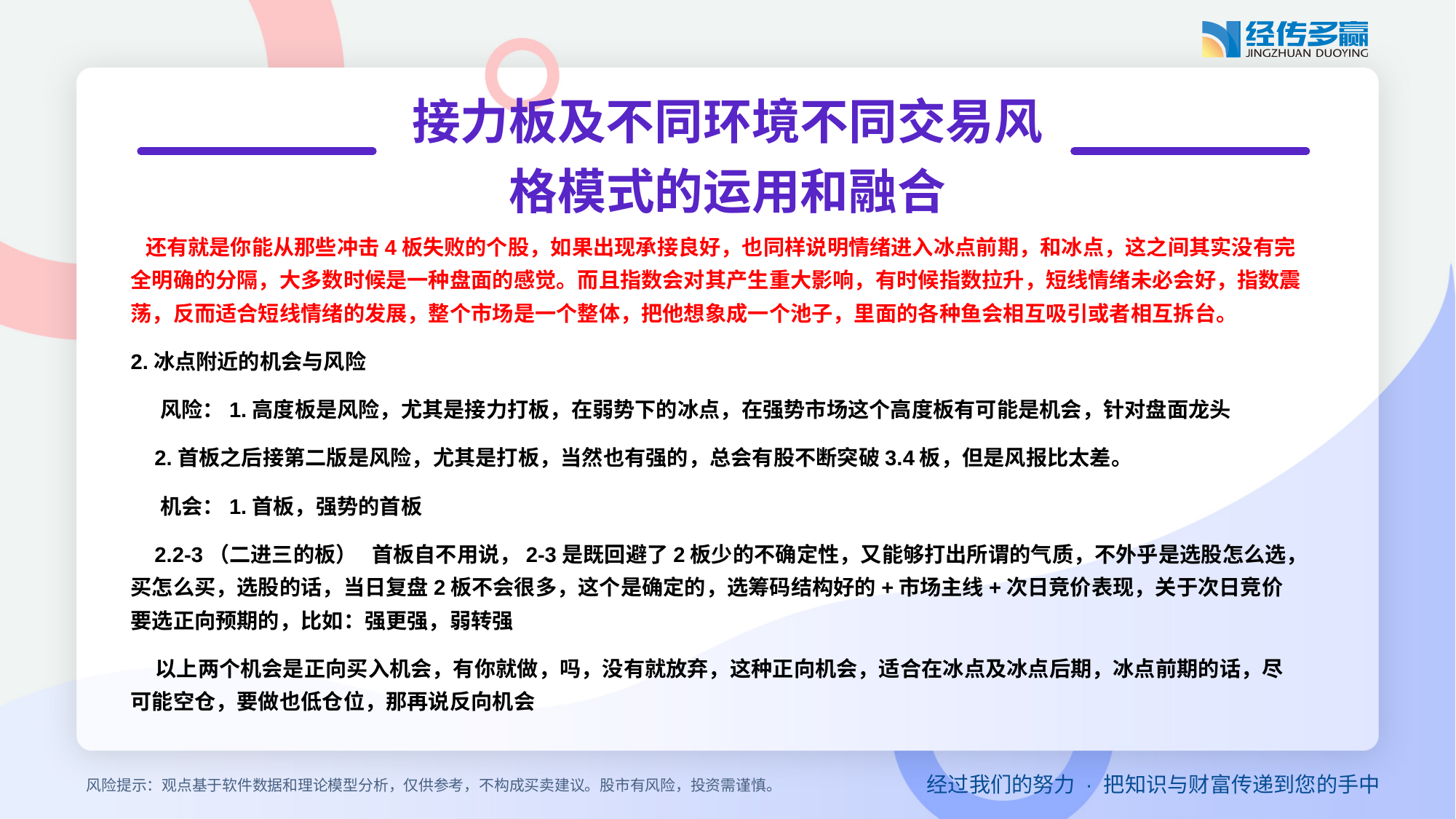

接力板及不同环境不同交易风格模式的运用和融合
  还有就是你能从那些冲击4板失败的个股，如果出现承接良好，也同样说明情绪进入冰点前期，和冰点，这之间其实没有完全明确的分隔，大多数时候是一种盘面的感觉。而且指数会对其产生重大影响，有时候指数拉升，短线情绪未必会好，指数震荡，反而适合短线情绪的发展，整个市场是一个整体，把他想象成一个池子，里面的各种鱼会相互吸引或者相互拆台。
2.冰点附近的机会与风险
     风险：1.高度板是风险，尤其是接力打板，在弱势下的冰点，在强势市场这个高度板有可能是机会，针对盘面龙头
    2.首板之后接第二版是风险，尤其是打板，当然也有强的，总会有股不断突破3.4板，但是风报比太差。
     机会：1.首板，强势的首板
    2.2-3（二进三的板）   首板自不用说，2-3是既回避了2板少的不确定性，又能够打出所谓的气质，不外乎是选股怎么选，买怎么买，选股的话，当日复盘2板不会很多，这个是确定的，选筹码结构好的+市场主线+次日竞价表现，关于次日竞价要选正向预期的，比如：强更强，弱转强
    以上两个机会是正向买入机会，有你就做，吗，没有就放弃，这种正向机会，适合在冰点及冰点后期，冰点前期的话，尽可能空仓，要做也低仓位，那再说反向机会

风险提示：观点基于软件数据和理论模型分析，仅供参考，不构成买卖建议。股市有风险，投资需谨慎。